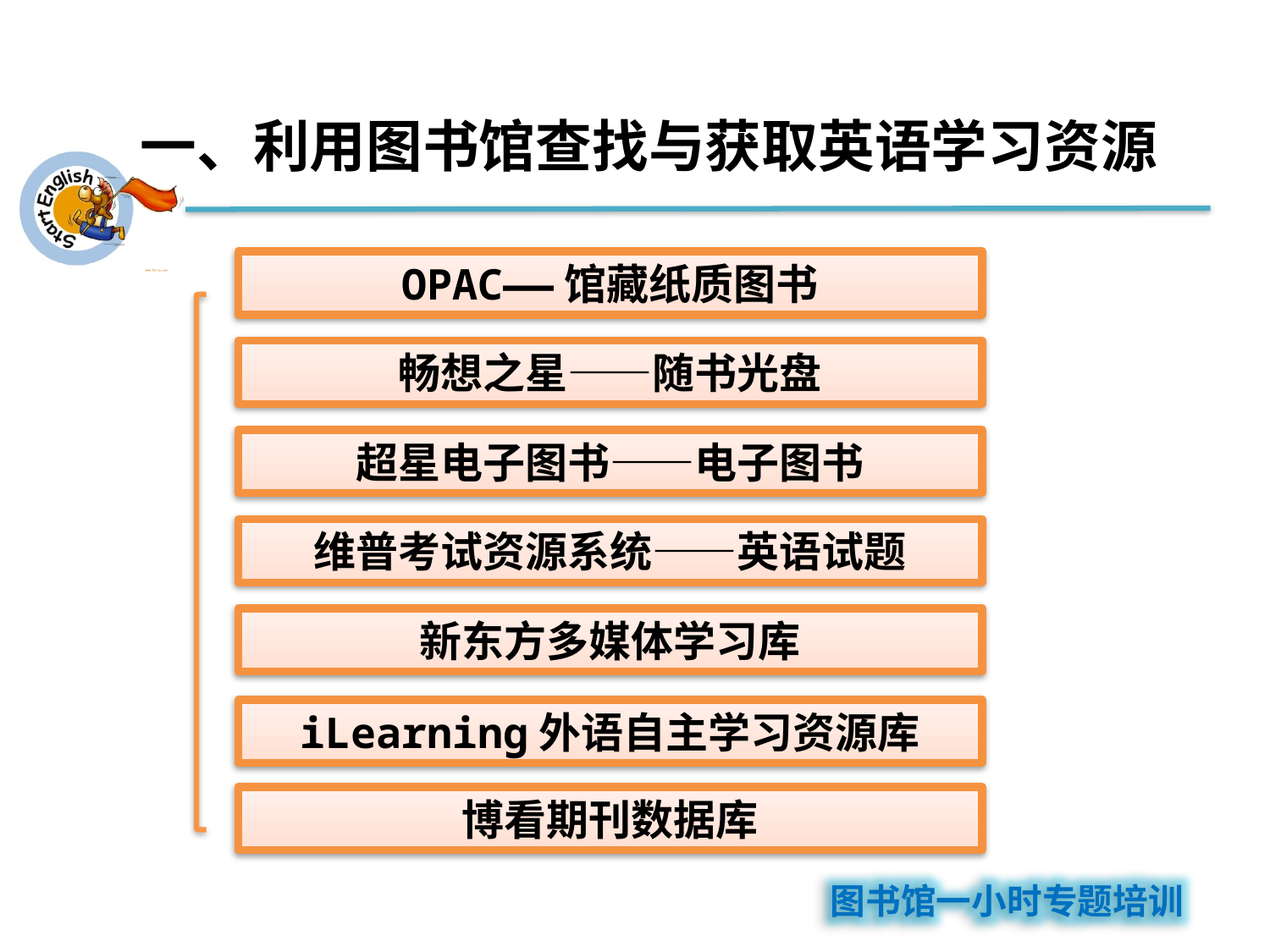

# 一、利用图书馆查找与获取英语学习资源
OPAC——馆藏纸质图书

畅想之星——随书光盘
超星电子图书——电子图书
维普考试资源系统——英语试题
新东方多媒体学习库
iLearning外语自主学习资源库
博看期刊数据库